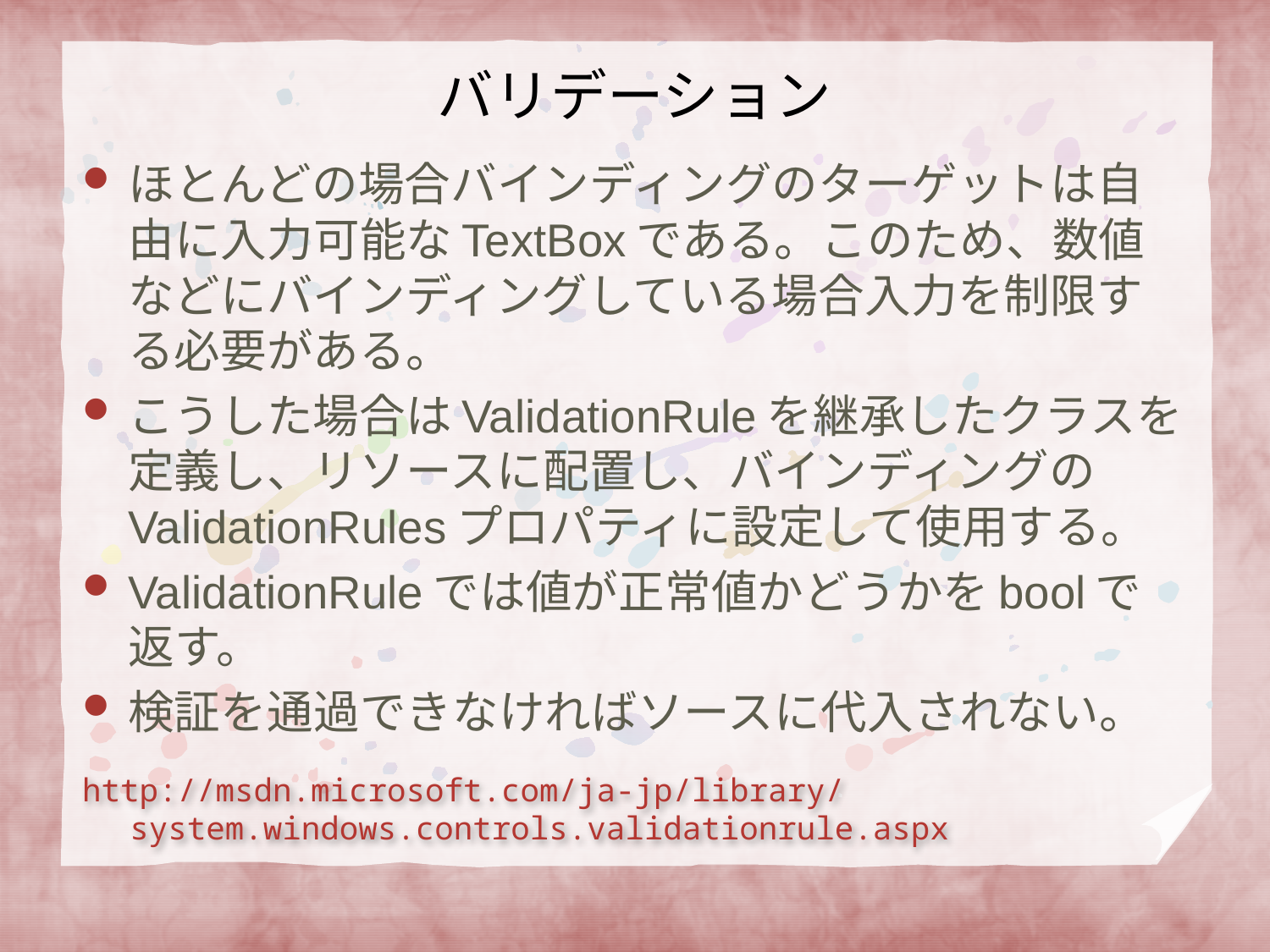

# バリデーション
ほとんどの場合バインディングのターゲットは自由に入力可能なTextBoxである。このため、数値などにバインディングしている場合入力を制限する必要がある。
こうした場合はValidationRuleを継承したクラスを定義し、リソースに配置し、バインディングのValidationRulesプロパティに設定して使用する。
ValidationRuleでは値が正常値かどうかをboolで返す。
検証を通過できなければソースに代入されない。
http://msdn.microsoft.com/ja-jp/library/system.windows.controls.validationrule.aspx